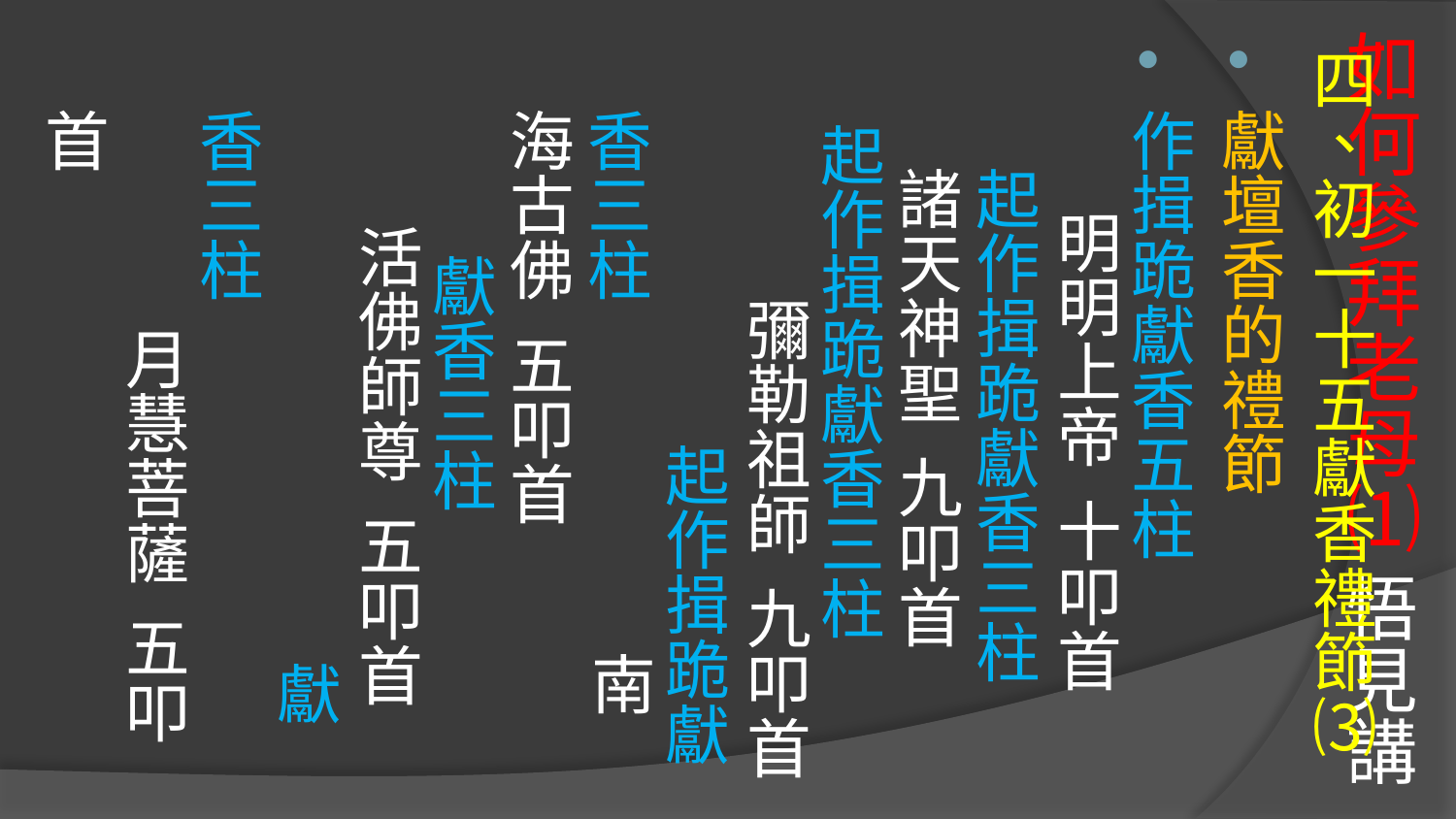

# 如何參拜老母⑴ 悟見講
四、初一十五獻香禮節⑶
獻壇香的禮節
作揖跪獻香五柱                       明明上帝  十叩首           起作揖跪獻香三柱           諸天神聖  九叩首           起作揖跪獻香三柱                       彌勒祖師  九叩首                        起作揖跪獻香三柱                        南海古佛  五叩首                            獻香三柱                           活佛師尊  五叩首                                            獻香三柱                                                月慧菩薩  五叩首